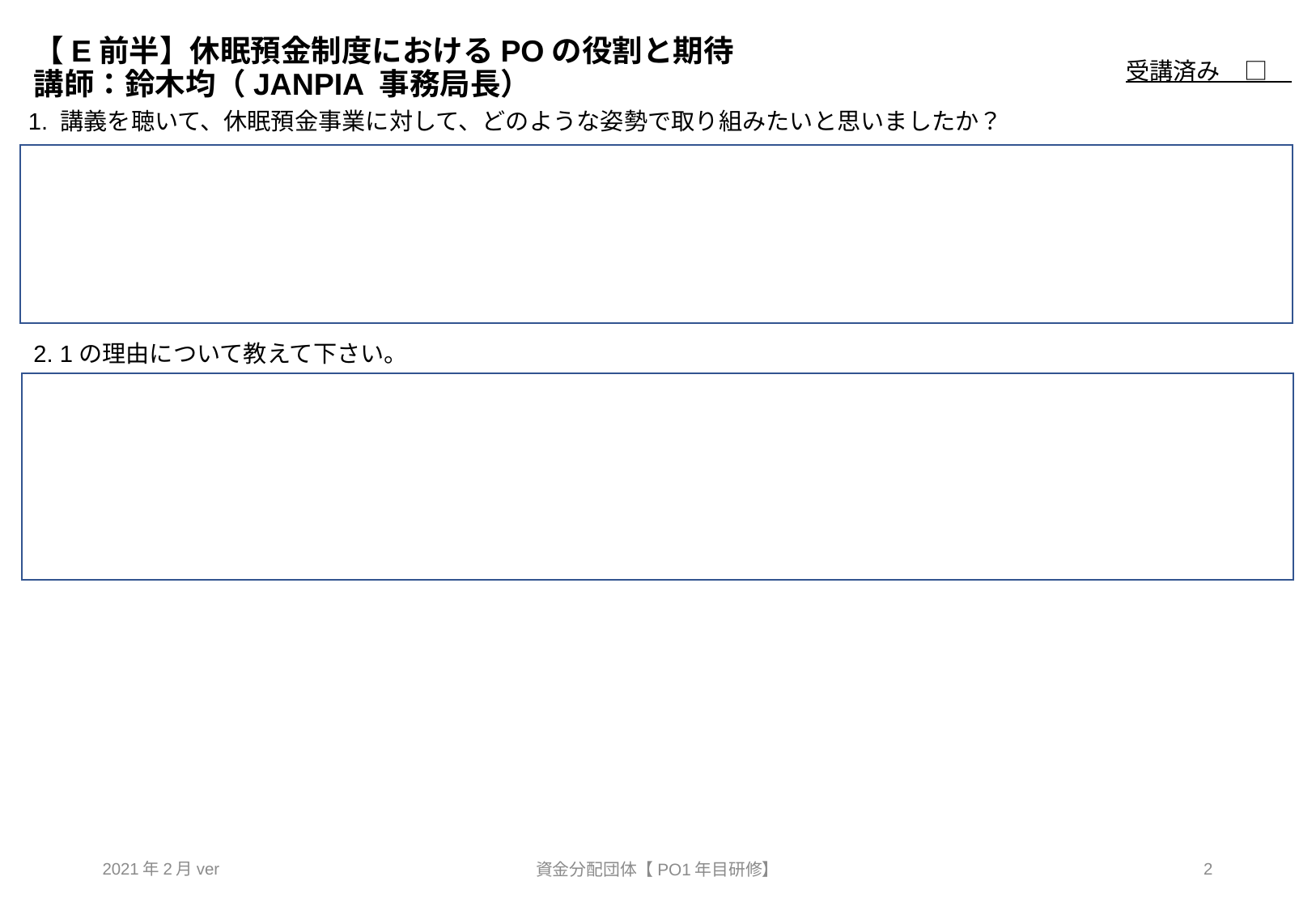

# 【E前半】休眠預金制度におけるPOの役割と期待　 講師：鈴木均（JANPIA 事務局長）
受講済み　□
1. 講義を聴いて、休眠預金事業に対して、どのような姿勢で取り組みたいと思いましたか？

2. 1の理由について教えて下さい。

2021年2月ver
資金分配団体【PO1年目研修】
2